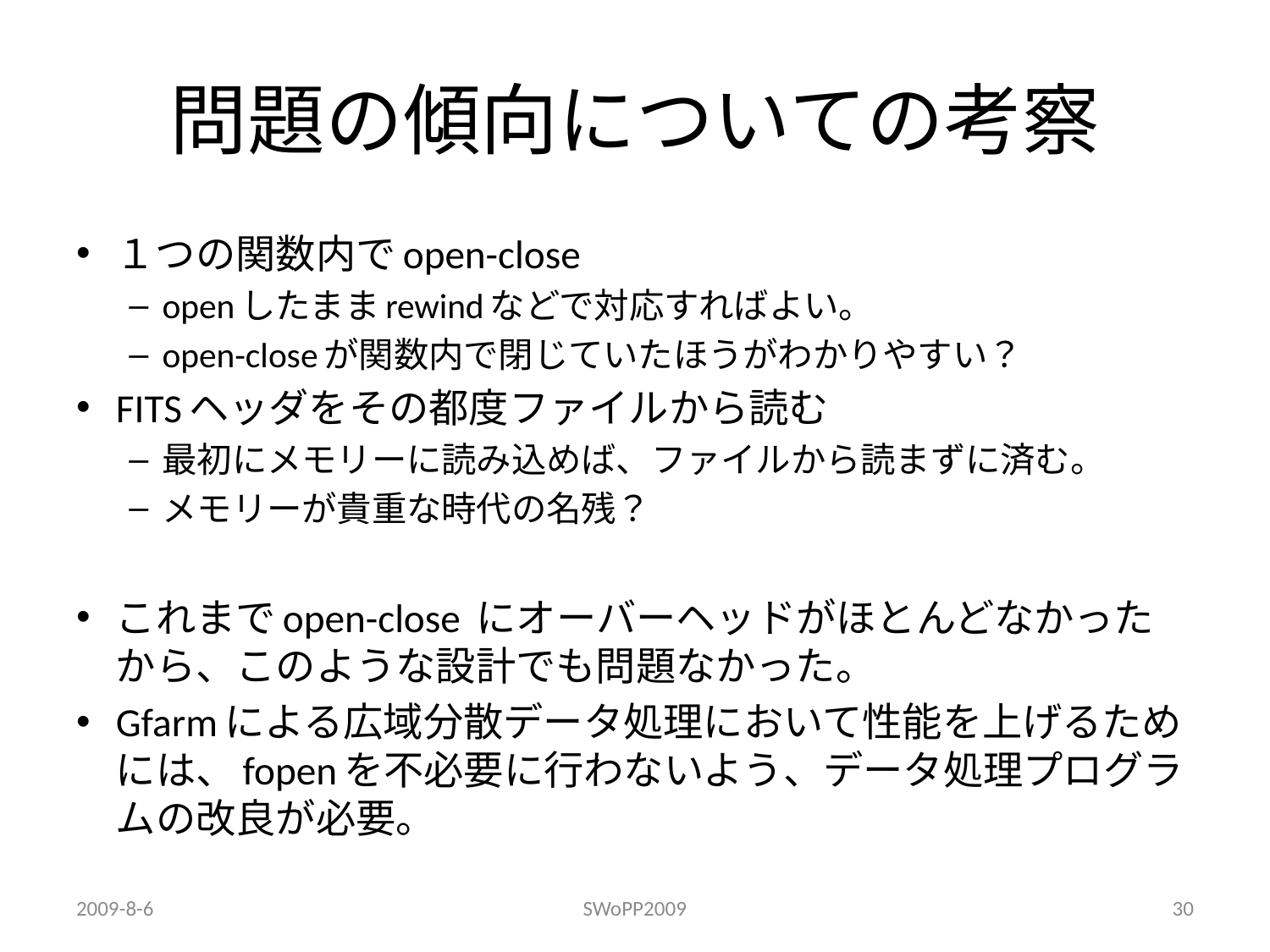

# 問題の傾向についての考察
１つの関数内でopen-close
openしたままrewindなどで対応すればよい。
open-closeが関数内で閉じていたほうがわかりやすい？
FITSヘッダをその都度ファイルから読む
最初にメモリーに読み込めば、ファイルから読まずに済む。
メモリーが貴重な時代の名残？

これまでopen-close にオーバーヘッドがほとんどなかったから、このような設計でも問題なかった。
Gfarmによる広域分散データ処理において性能を上げるためには、fopenを不必要に行わないよう、データ処理プログラムの改良が必要。
2009-8-6
SWoPP2009
30